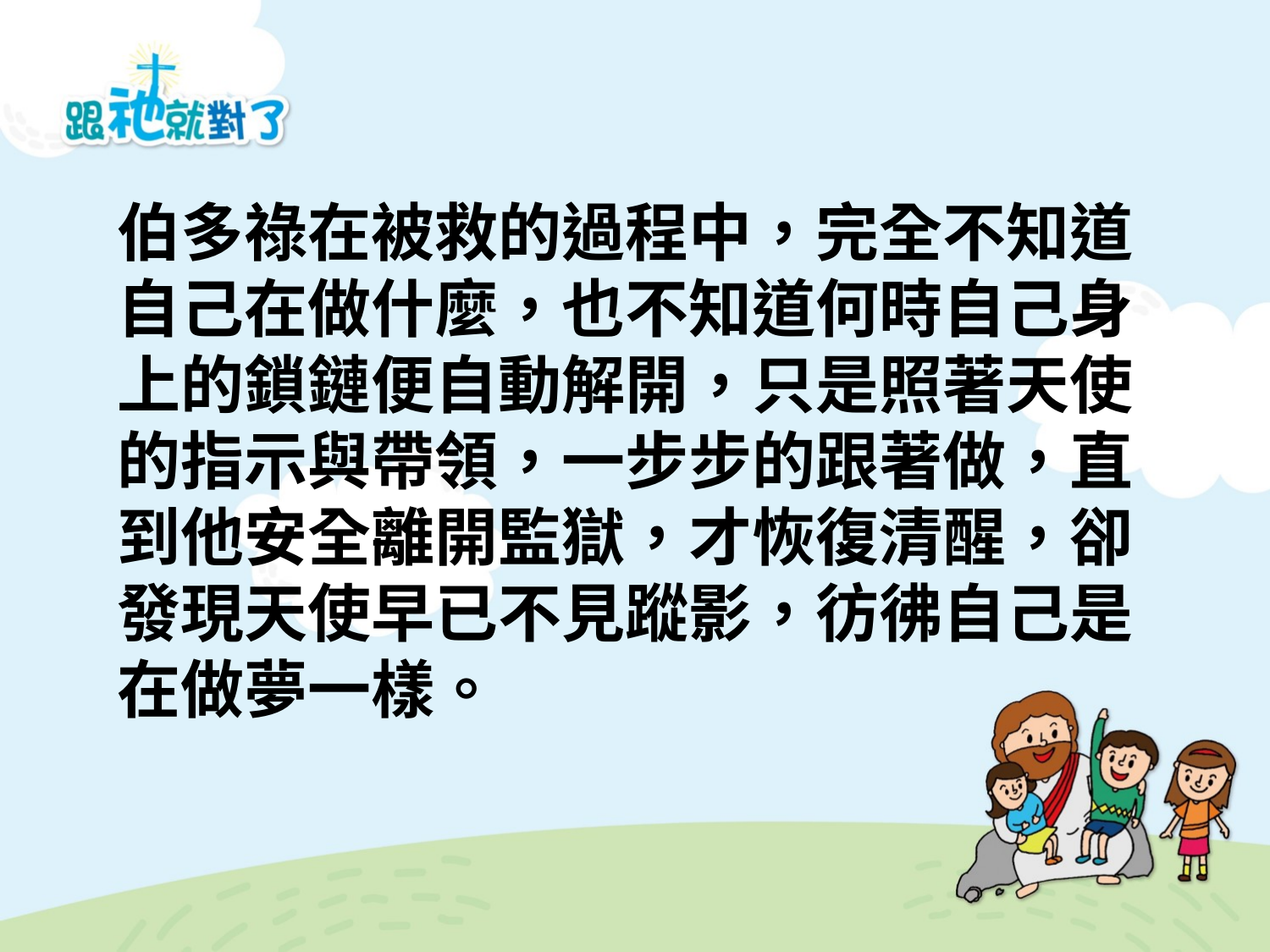

伯多祿在被救的過程中，完全不知道自己在做什麼，也不知道何時自己身上的鎖鏈便自動解開，只是照著天使的指示與帶領，一步步的跟著做，直到他安全離開監獄，才恢復清醒，卻發現天使早已不見蹤影，彷彿自己是在做夢一樣。